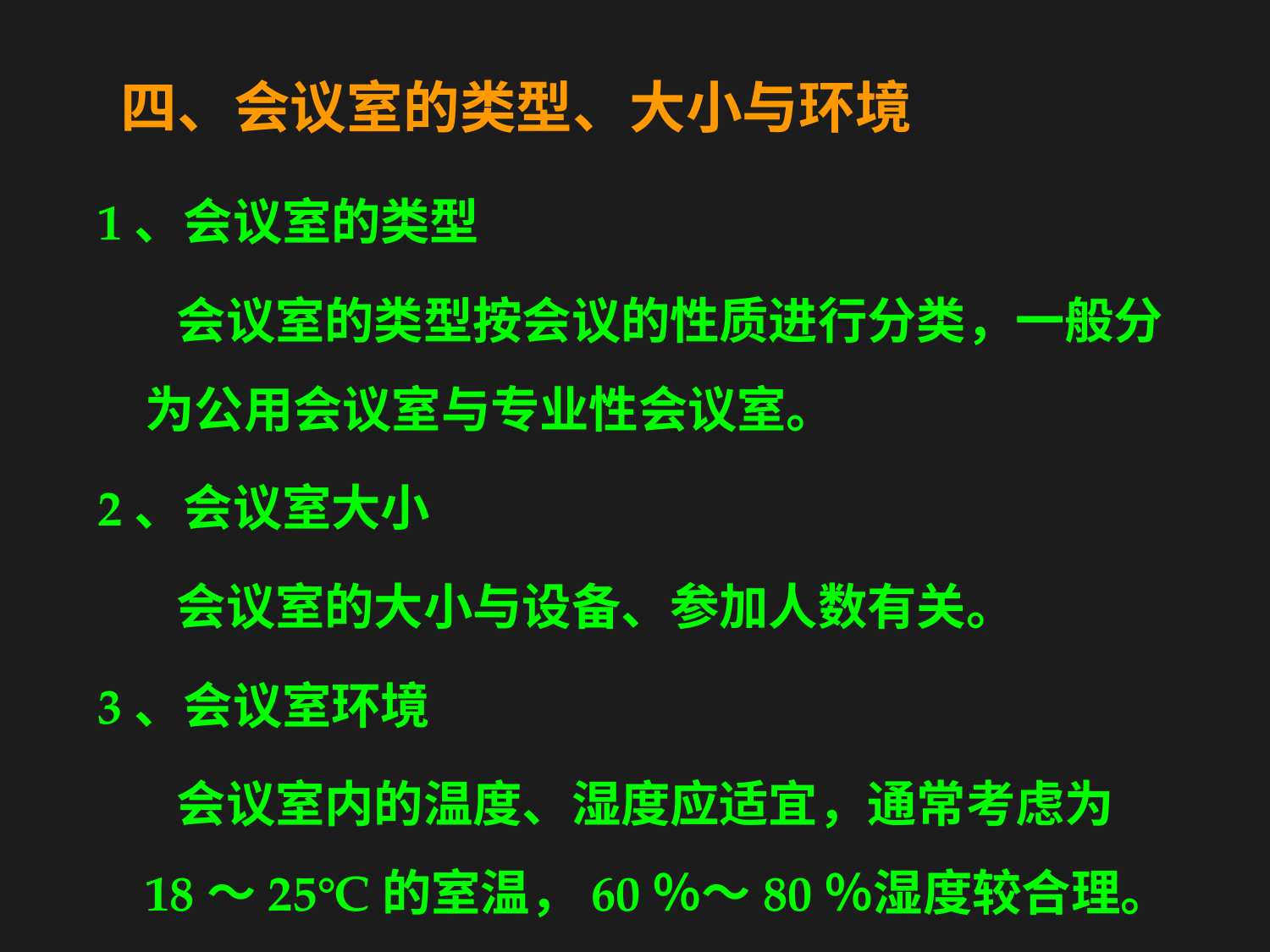

# 四、会议室的类型、大小与环境
1、会议室的类型
      会议室的类型按会议的性质进行分类，一般分为公用会议室与专业性会议室。
2、会议室大小
      会议室的大小与设备、参加人数有关。
3、会议室环境
      会议室内的温度、湿度应适宜，通常考虑为18～25℃的室温，60％～80％湿度较合理。